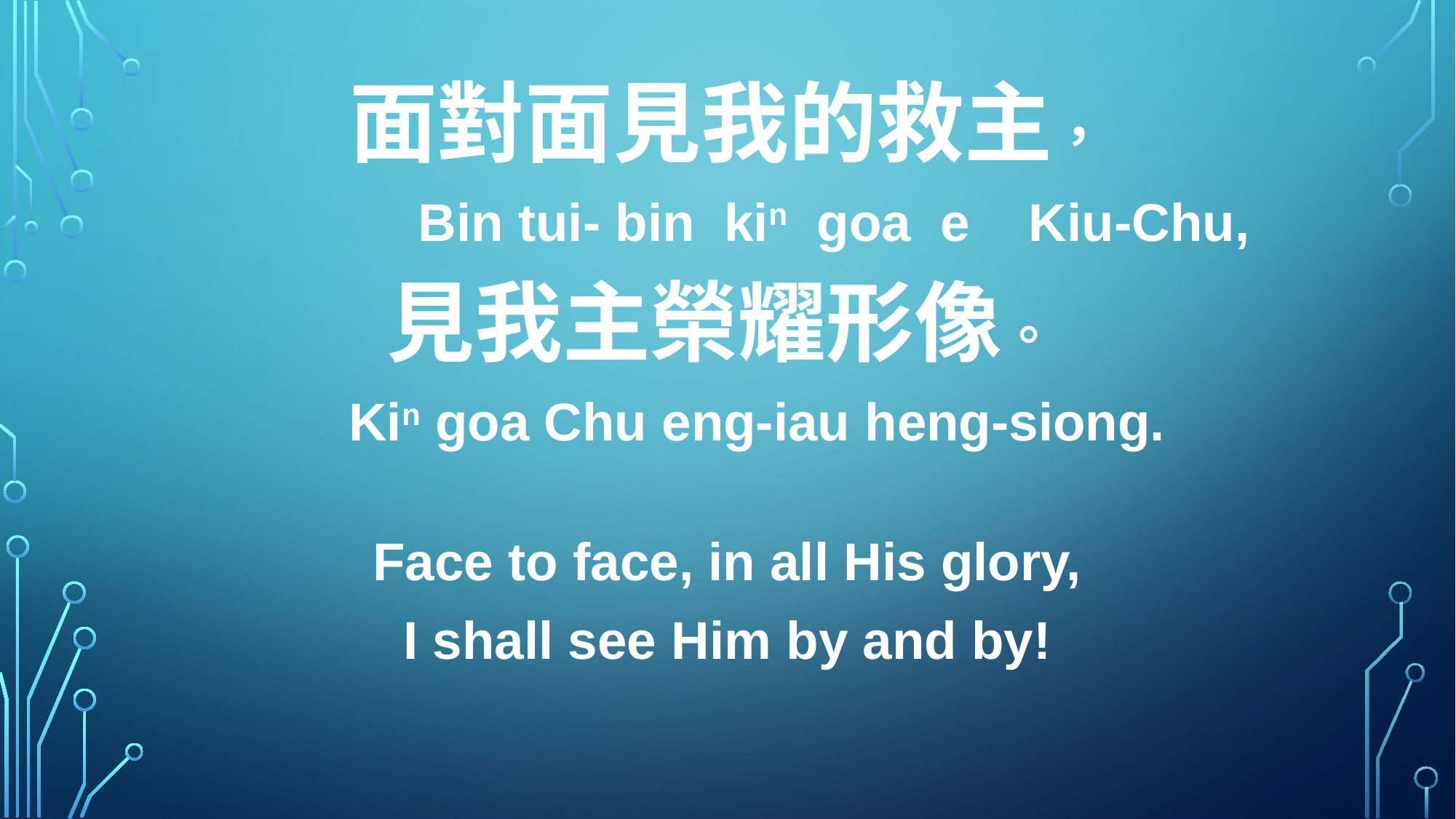

面對面見我的救主，
                   Bin tui- bin  kin  goa  e    Kiu-Chu,
見我主榮耀形像。
    Kin goa Chu eng-iau heng-siong.

Face to face, in all His glory,
I shall see Him by and by!